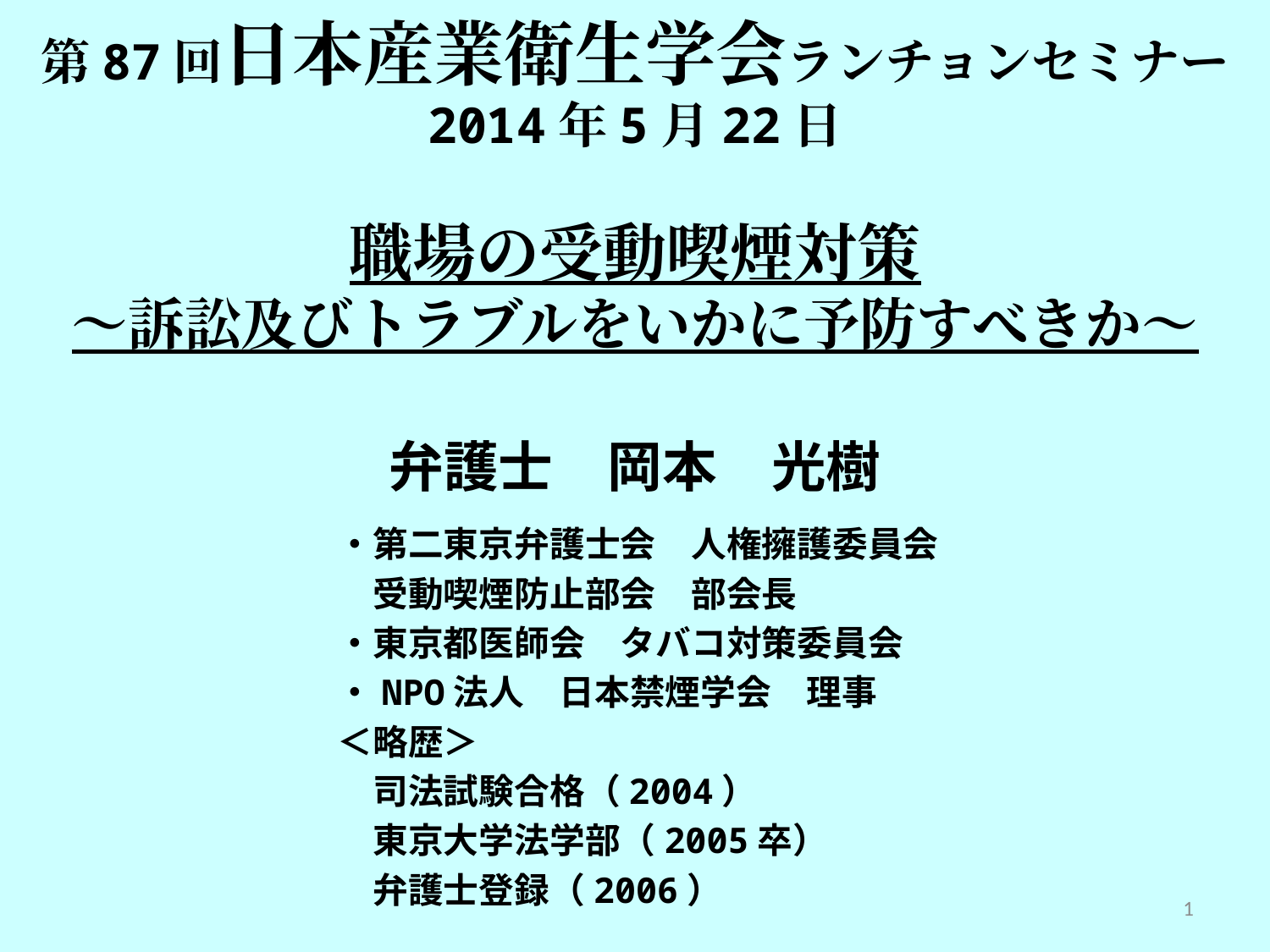

# 第87回日本産業衛生学会ランチョンセミナー 2014年5月22日 職場の受動喫煙対策 ～訴訟及びトラブルをいかに予防すべきか～ 弁護士　岡本　光樹
・第二東京弁護士会　人権擁護委員会
　受動喫煙防止部会　部会長
・東京都医師会　タバコ対策委員会
・NPO法人　日本禁煙学会　理事
＜略歴＞
　司法試験合格（2004）
　東京大学法学部（2005卒）
　弁護士登録（2006）
1